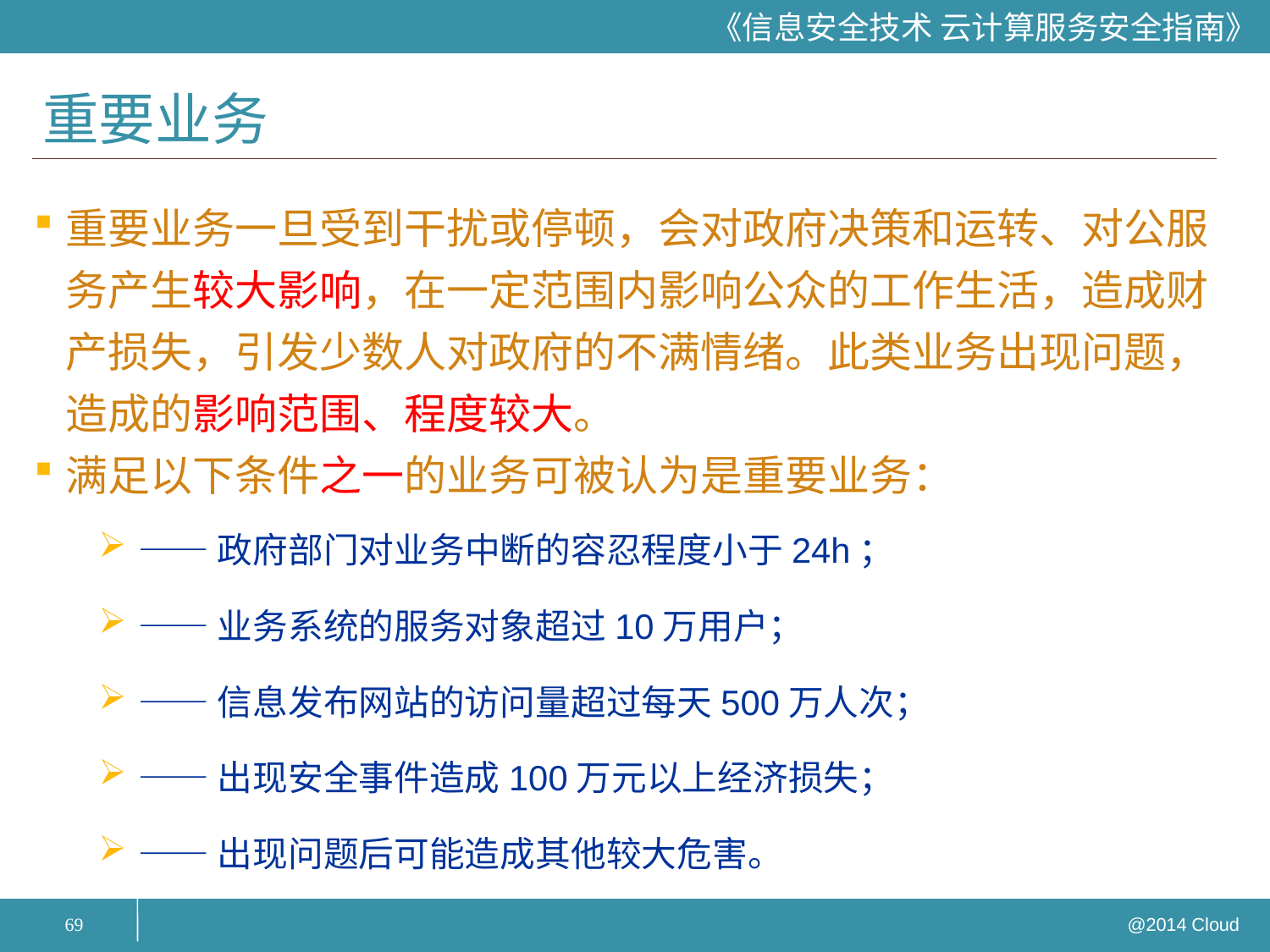

# 重要业务
重要业务一旦受到干扰或停顿，会对政府决策和运转、对公服务产生较大影响，在一定范围内影响公众的工作生活，造成财产损失，引发少数人对政府的不满情绪。此类业务出现问题，造成的影响范围、程度较大。
满足以下条件之一的业务可被认为是重要业务：
——政府部门对业务中断的容忍程度小于24h；
——业务系统的服务对象超过10万用户；
——信息发布网站的访问量超过每天500万人次；
——出现安全事件造成100万元以上经济损失；
——出现问题后可能造成其他较大危害。
69